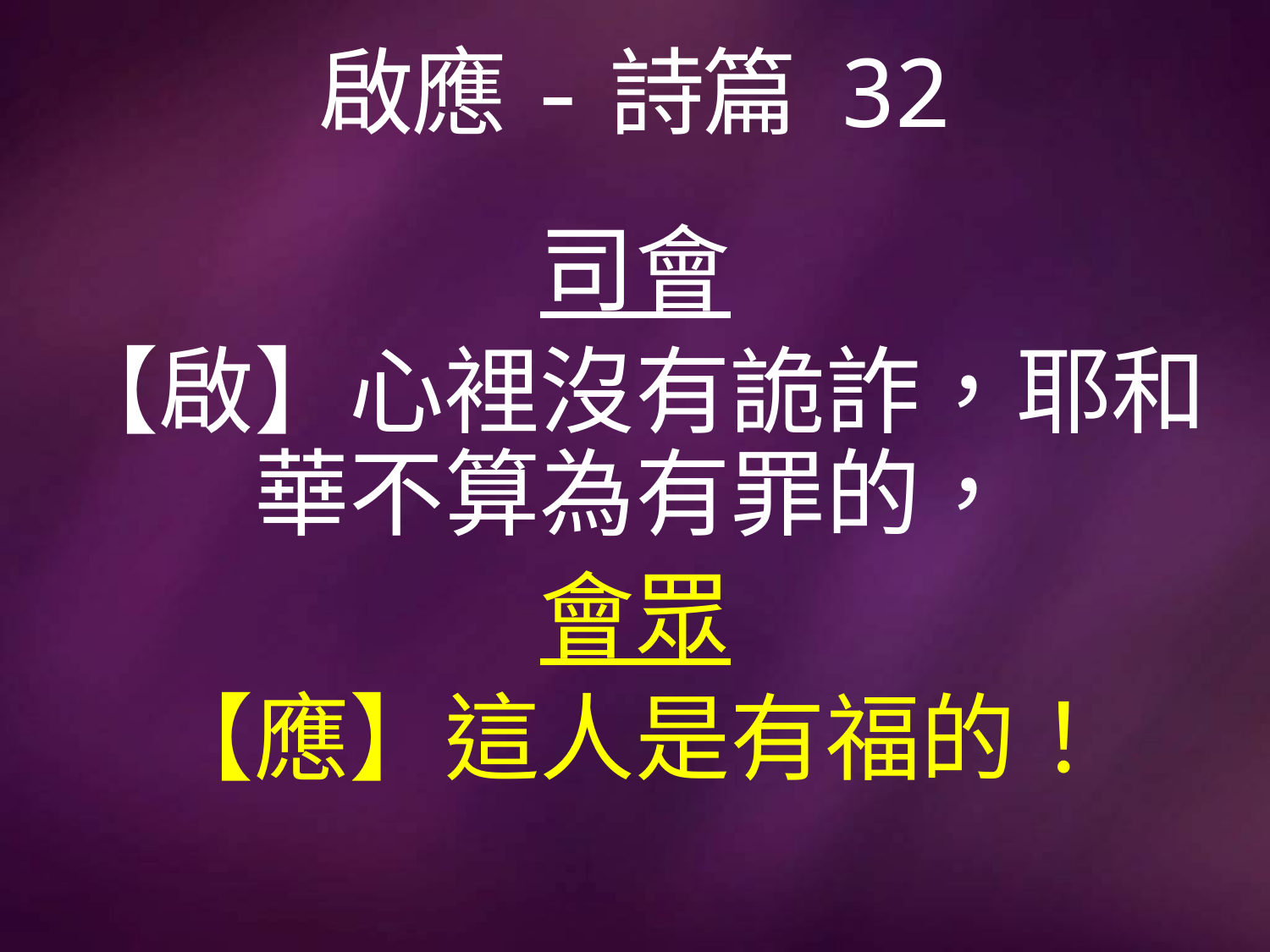

# 啟應-詩篇 32
司會
【啟】心裡沒有詭詐，耶和華不算為有罪的，
會眾
【應】這人是有福的！